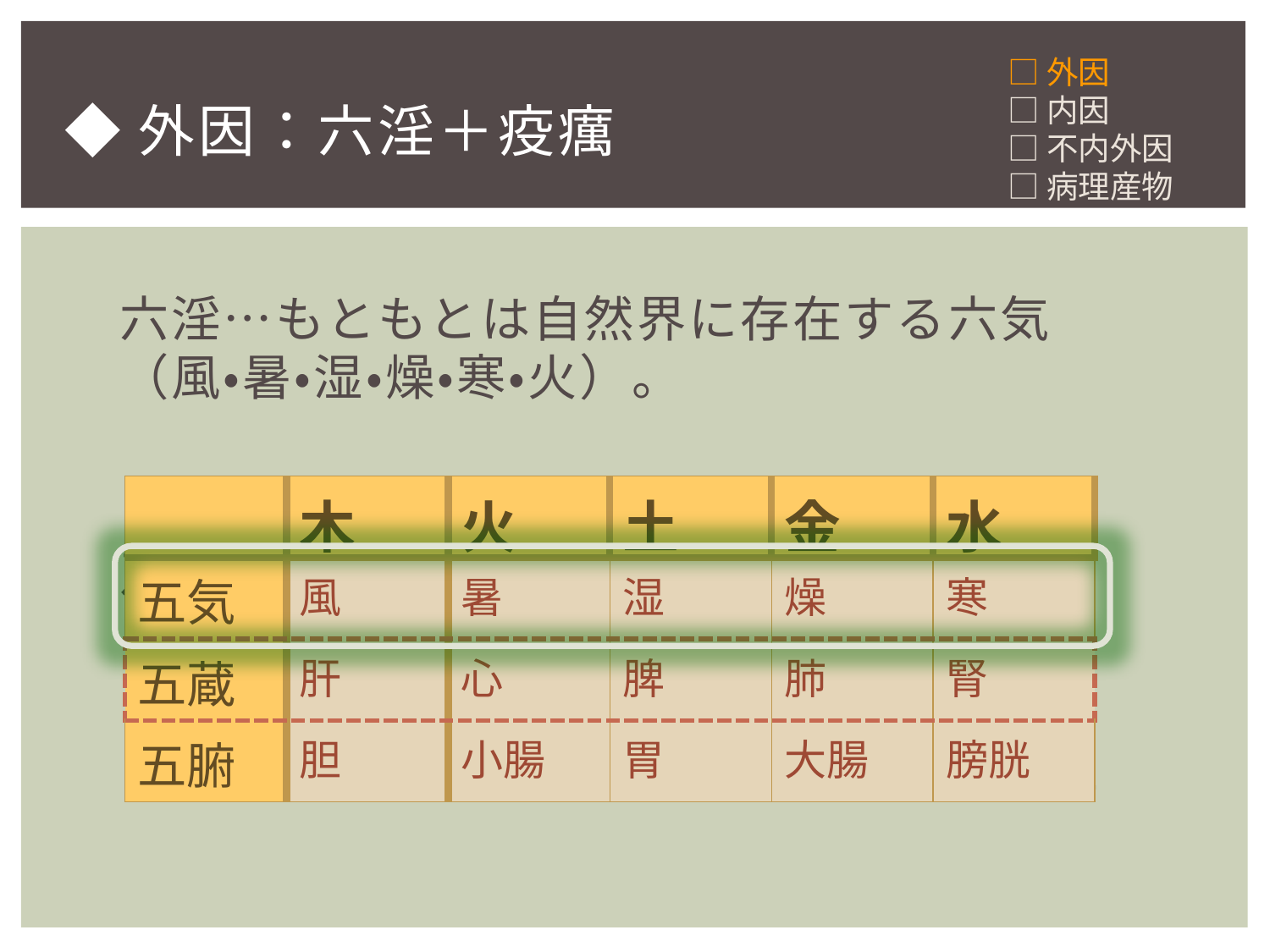

□外因
□内因
□不内外因
□病理産物
# ◆外因：六淫＋疫癘

六淫…もともとは自然界に存在する六気（風・暑・湿・燥・寒・火）。

　これが何らかの理由により人体に影響を及ぼし病気を引き起こしたとき、「六淫」と呼ばれる。

ちなみに疫癘とは、今でいう伝染病のこと

|  | 木 | 火 | 土 | 金 | 水 |
| --- | --- | --- | --- | --- | --- |
| 五気 | 風 | 暑 | 湿 | 燥 | 寒 |
| 五蔵 | 肝 | 心 | 脾 | 肺 | 腎 |
| 五腑 | 胆 | 小腸 | 胃 | 大腸 | 膀胱 |